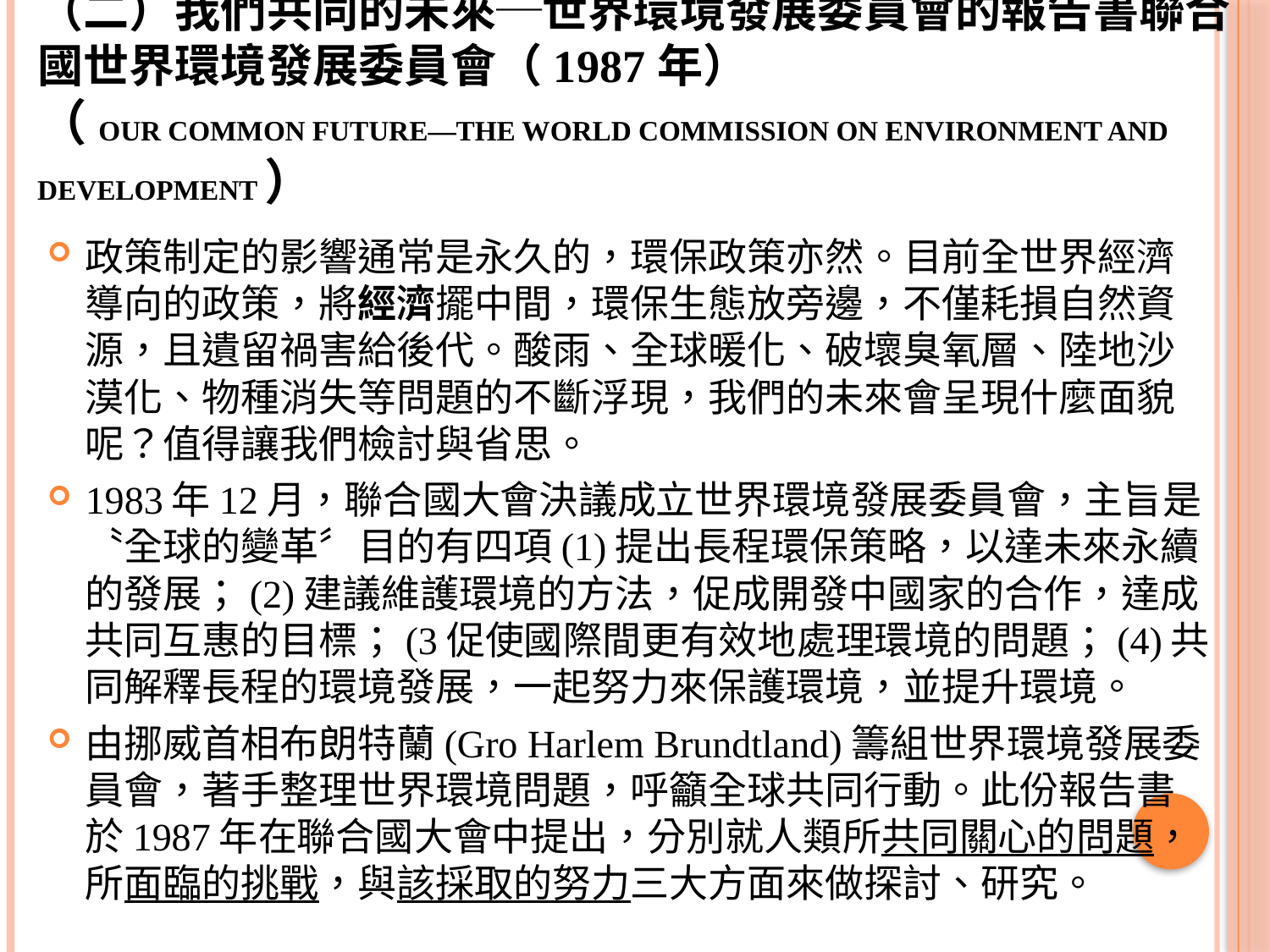

# （二）我們共同的未來─世界環境發展委員會的報告書聯合國世界環境發展委員會（1987年） （Our Common Future—The World Commission on Environment and Development）
政策制定的影響通常是永久的，環保政策亦然。目前全世界經濟導向的政策，將經濟擺中間，環保生態放旁邊，不僅耗損自然資源，且遺留禍害給後代。酸雨、全球暖化、破壞臭氧層、陸地沙漠化、物種消失等問題的不斷浮現，我們的未來會呈現什麼面貌呢？值得讓我們檢討與省思。
1983年12月，聯合國大會決議成立世界環境發展委員會，主旨是〝全球的變革〞目的有四項(1)提出長程環保策略，以達未來永續的發展；(2)建議維護環境的方法，促成開發中國家的合作，達成共同互惠的目標；(3促使國際間更有效地處理環境的問題；(4)共同解釋長程的環境發展，一起努力來保護環境，並提升環境。
由挪威首相布朗特蘭(Gro Harlem Brundtland)籌組世界環境發展委員會，著手整理世界環境問題，呼籲全球共同行動。此份報告書於1987年在聯合國大會中提出，分別就人類所共同關心的問題，所面臨的挑戰，與該採取的努力三大方面來做探討、研究。